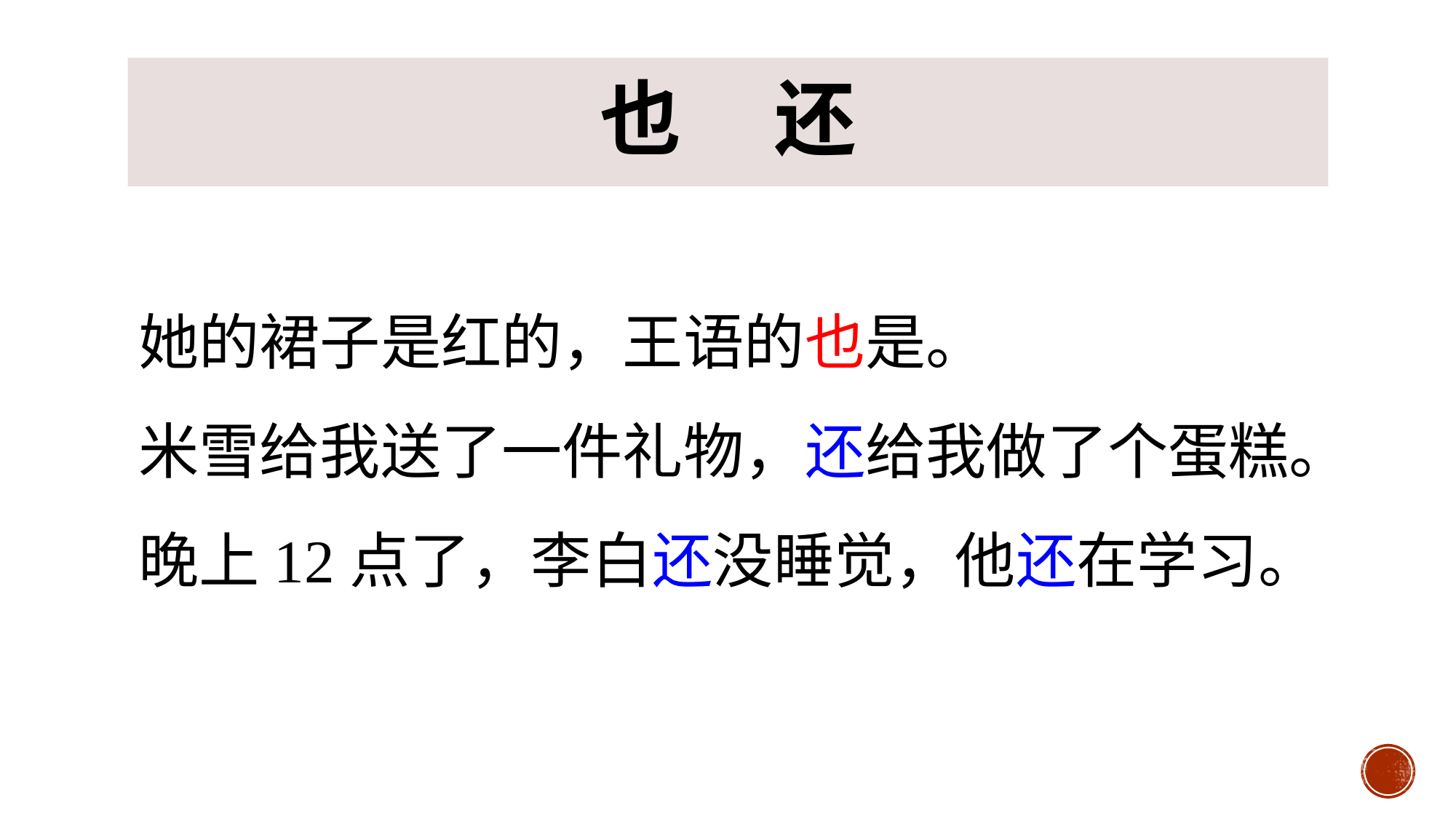

# 也     还

她的裙子是红的，王语的也是。
米雪给我送了一件礼物，还给我做了个蛋糕。
晚上12点了，李白还没睡觉，他还在学习。